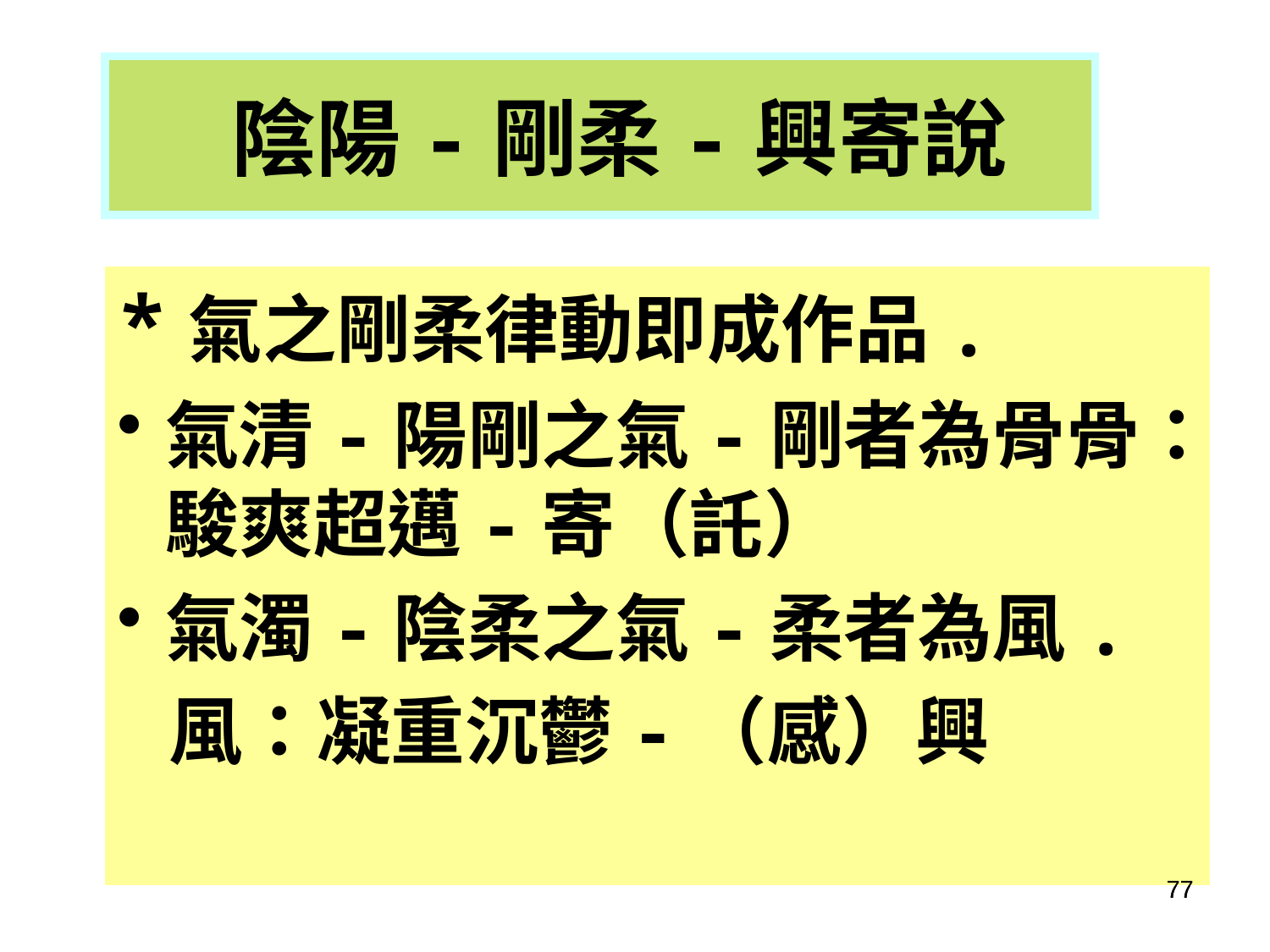

陰陽-剛柔-興寄說
*氣之剛柔律動即成作品.
氣清-陽剛之氣-剛者為骨骨：駿爽超邁-寄（託）
氣濁-陰柔之氣-柔者為風.
  風：凝重沉鬱-（感）興
77
77